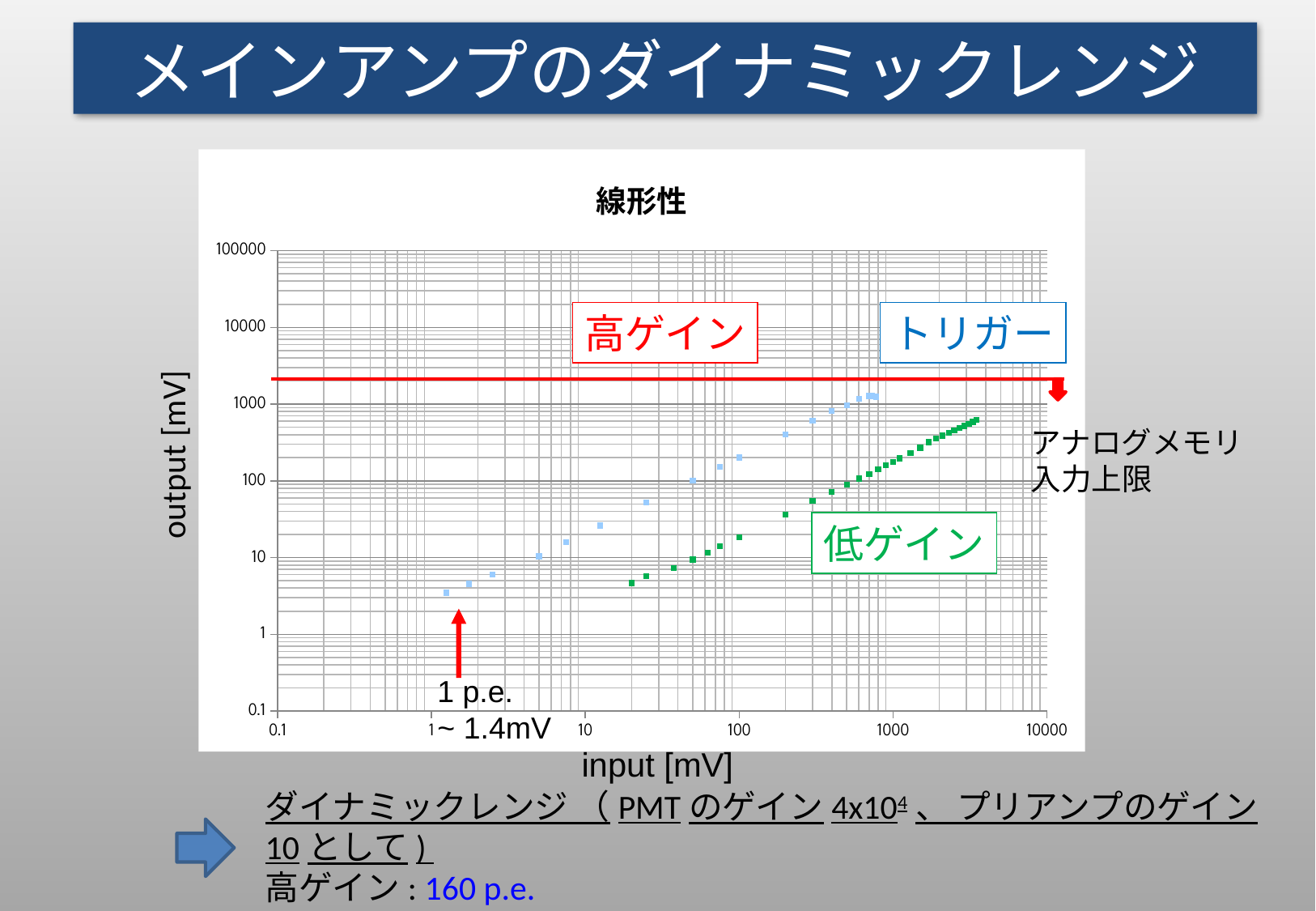

メインアンプのダイナミックレンジ

### Chart: 線形性

| Category | TRIGGER(350MHz) | High_Gain(350MHz) | LOW_GAIN(350MHz) |
|---|---|---|---|
高ゲイン
トリガー

アナログメモリ
入力上限
output [mV]
低ゲイン
1 p.e.
~ 1.4mV
input [mV]
ダイナミックレンジ （PMTのゲイン4x104、 プリアンプのゲイン10として)
高ゲイン: 160 p.e.
低ゲイン:  3000 p.e.